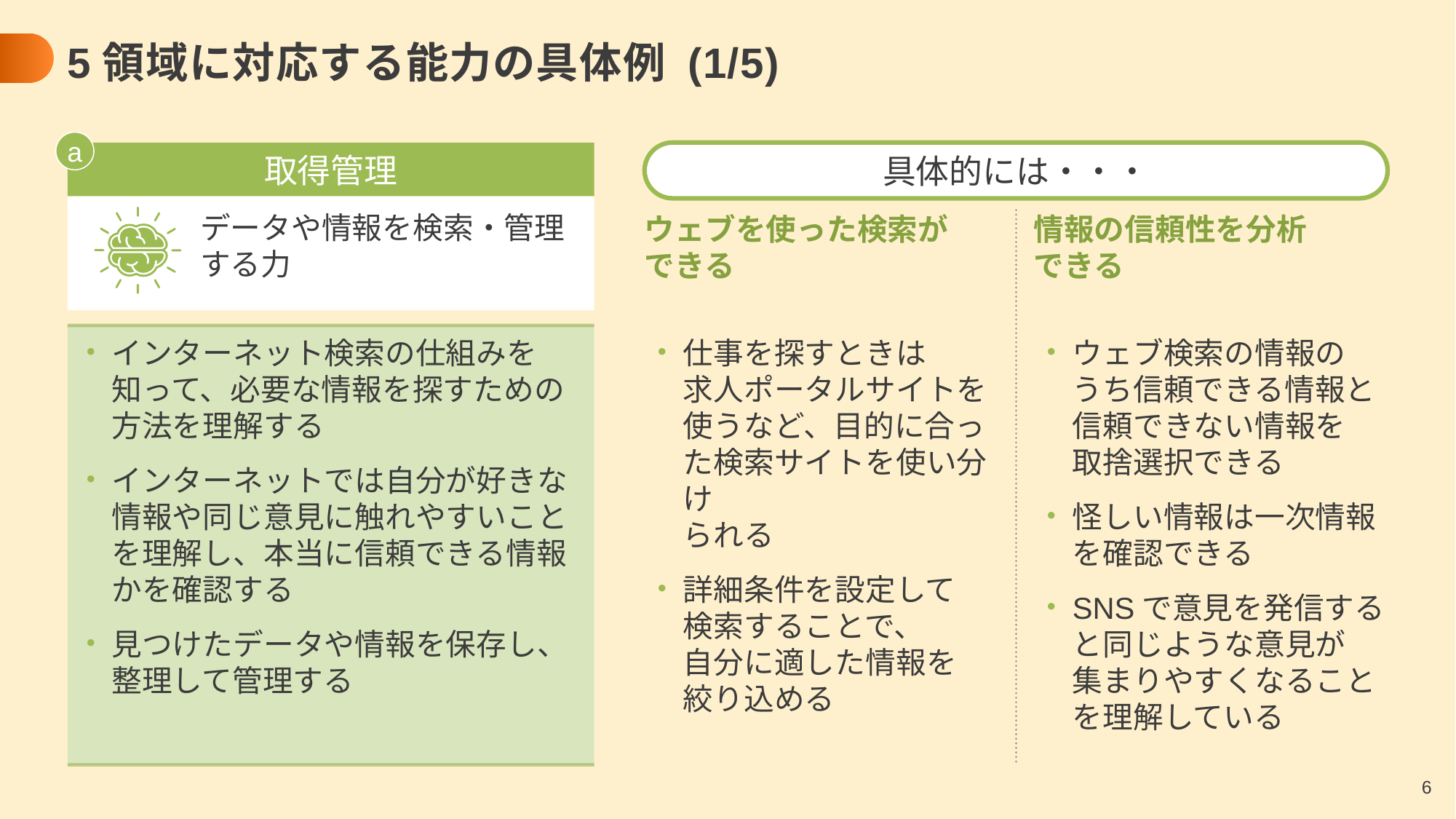

# 5領域に対応する能力の具体例 (1/5)
a
取得管理
具体的には・・・
データや情報を検索・管理
する力

ウェブを使った検索が
できる
情報の信頼性を分析
できる

インターネット検索の仕組みを
知って、必要な情報を探すための
方法を理解する
インターネットでは自分が好きな
情報や同じ意見に触れやすいことを理解し、本当に信頼できる情報かを確認する
見つけたデータや情報を保存し、
整理して管理する
仕事を探すときは
求人ポータルサイトを
使うなど、目的に合った検索サイトを使い分け
られる
詳細条件を設定して
検索することで、
自分に適した情報を
絞り込める
ウェブ検索の情報の
うち信頼できる情報と
信頼できない情報を
取捨選択できる
怪しい情報は一次情報を確認できる
SNSで意見を発信すると同じような意見が
集まりやすくなることを理解している